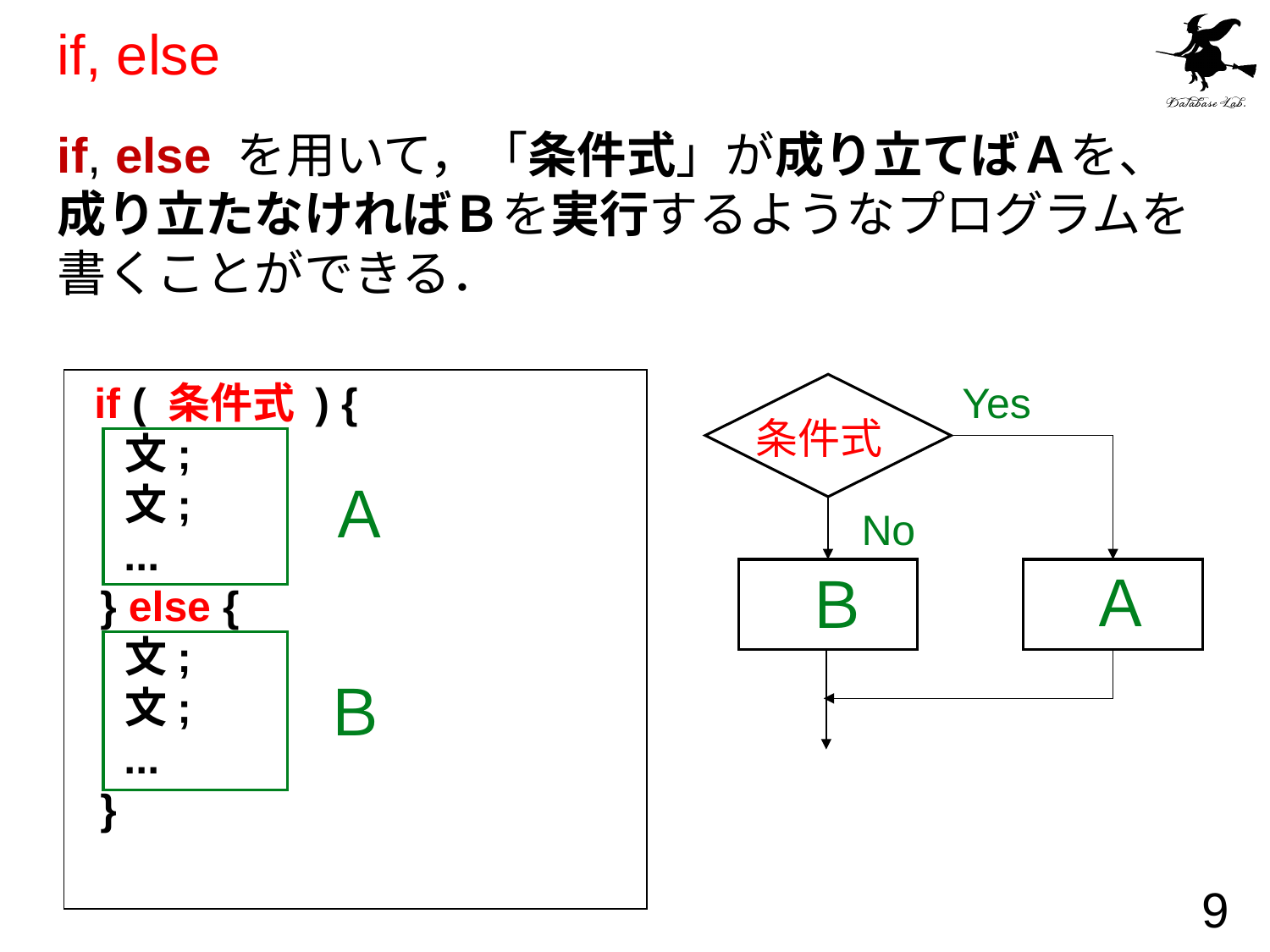

# if, else
if, else を用いて，「条件式」が成り立てばＡを、成り立たなければＢを実行するようなプログラムを書くことができる．
  if ( 条件式 ) {
    文;
    文;
    ...
  } else {
    文;
    文;
    ...
  }
Yes

条件式

Ａ
No
Ａ
Ｂ

Ｂ
9